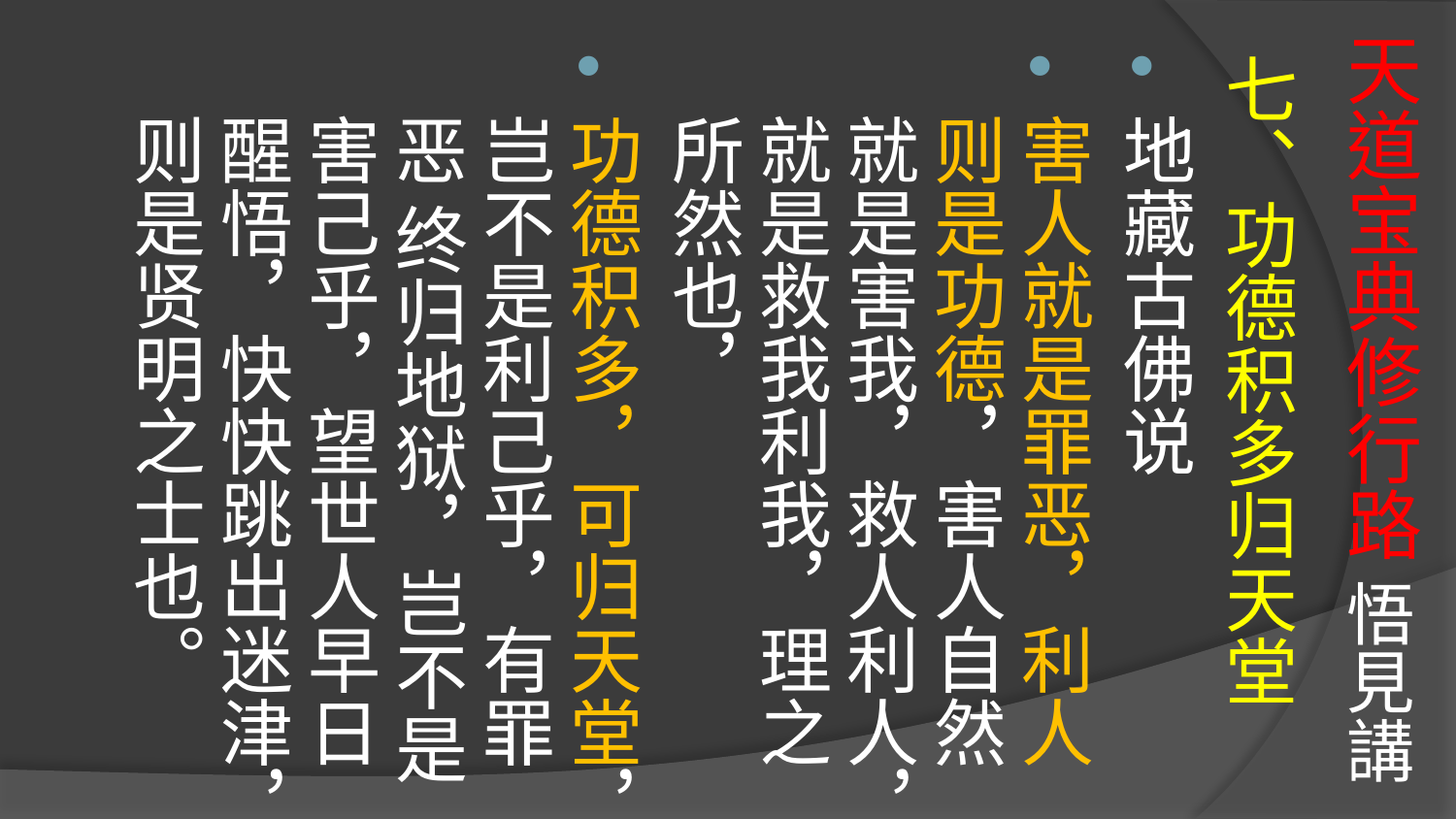

# 天道宝典修行路 悟見講
七、功德积多归天堂
地藏古佛说
害人就是罪恶，利人则是功德，害人自然就是害我，救人利人，就是救我利我，理之所然也，
功德积多，可归天堂，岂不是利己乎，有罪恶 终归地狱，岂不是害己乎，望世人早日醒悟，快快跳出迷津，则是贤明之士也。